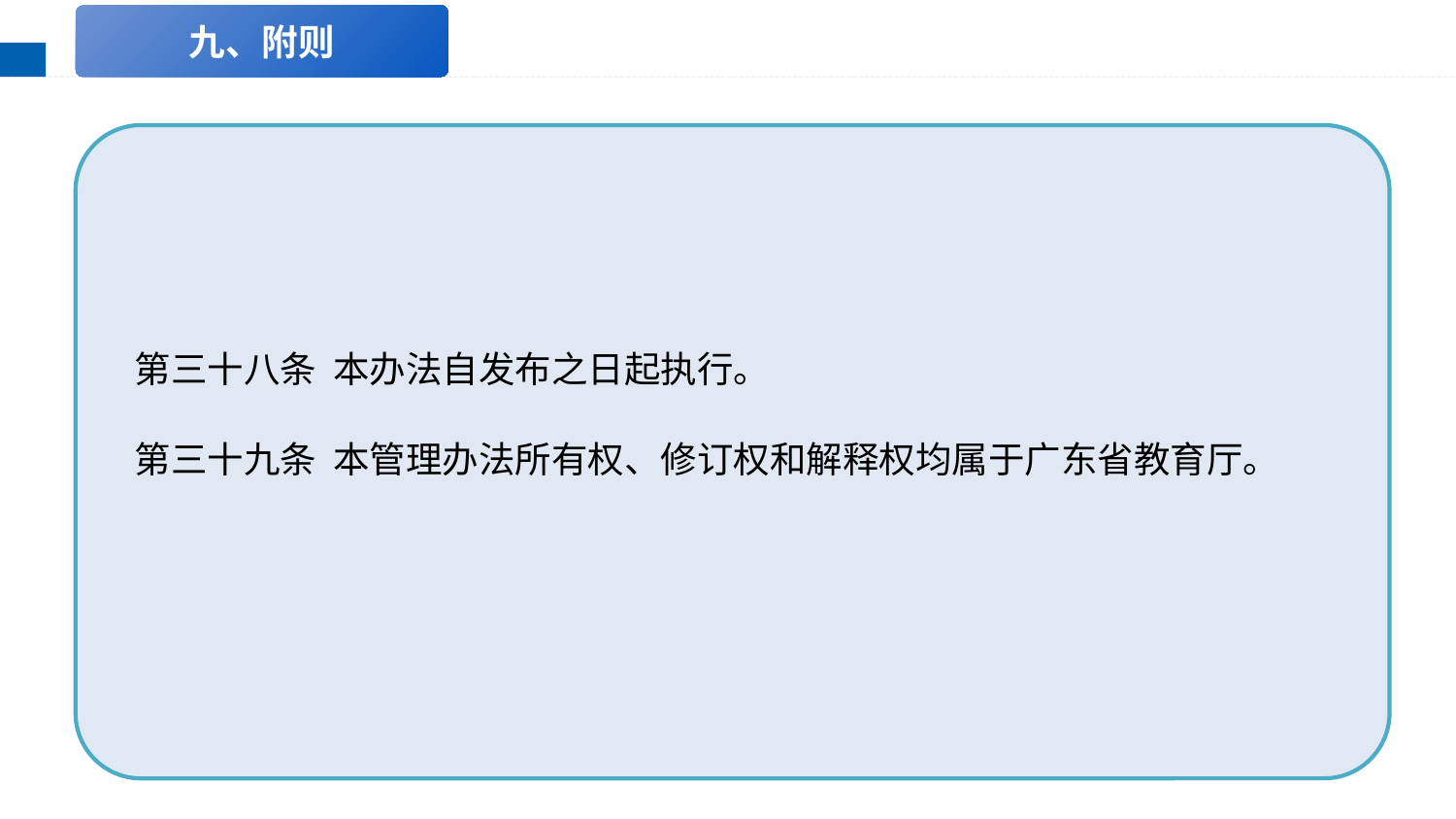

九、附则

第三十八条  本办法自发布之日起执行。
第三十九条  本管理办法所有权、修订权和解释权均属于广东省教育厅。